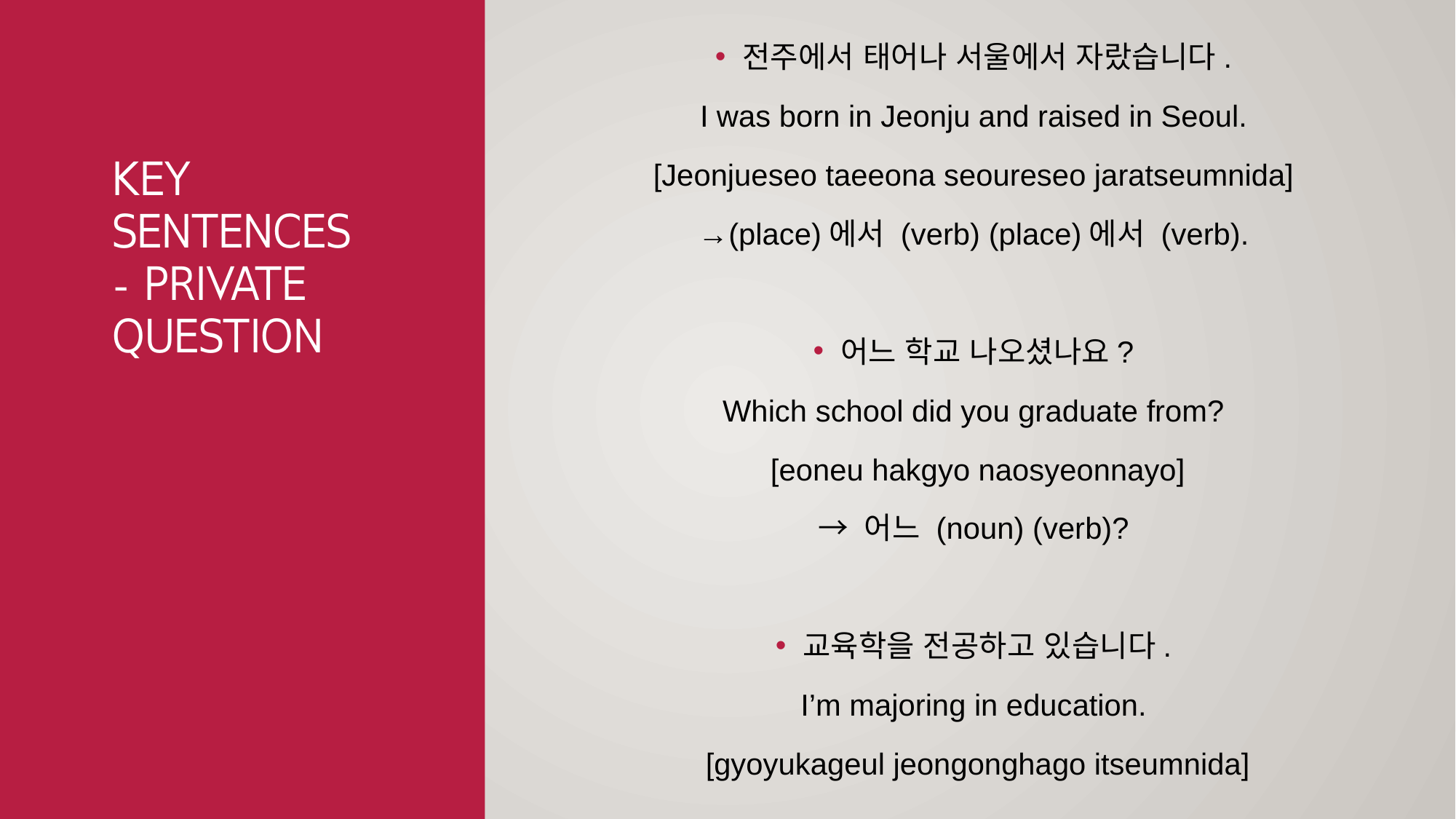

전주에서 태어나 서울에서 자랐습니다.
I was born in Jeonju and raised in Seoul.
[Jeonjueseo taeeona seoureseo jaratseumnida]
→(place)에서 (verb) (place)에서 (verb).

어느 학교 나오셨나요?
Which school did you graduate from?
[eoneu hakgyo naosyeonnayo]
→ 어느 (noun) (verb)?

교육학을 전공하고 있습니다.
I’m majoring in education.
[gyoyukageul jeongonghago itseumnida]
# Key sentences - private question